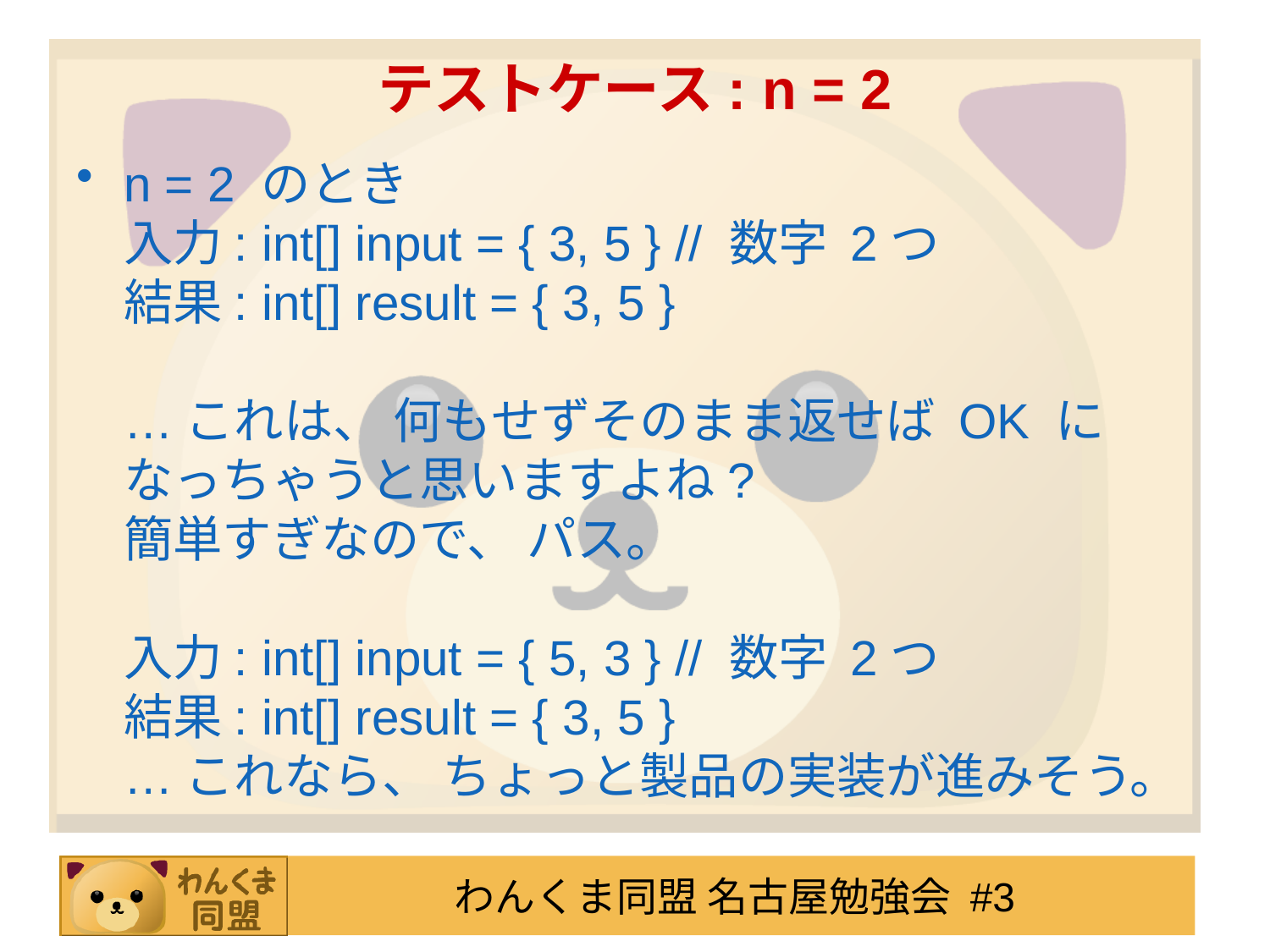

# テストケース: n = 2
n = 2 のとき
入力: int[] input = { 3, 5 } // 数字 2つ
結果: int[] result = { 3, 5 }
…これは、 何もせずそのまま返せば OK になっちゃうと思いますよね?
簡単すぎなので、 パス。
入力: int[] input = { 5, 3 } // 数字 2つ
結果: int[] result = { 3, 5 }
…これなら、 ちょっと製品の実装が進みそう。